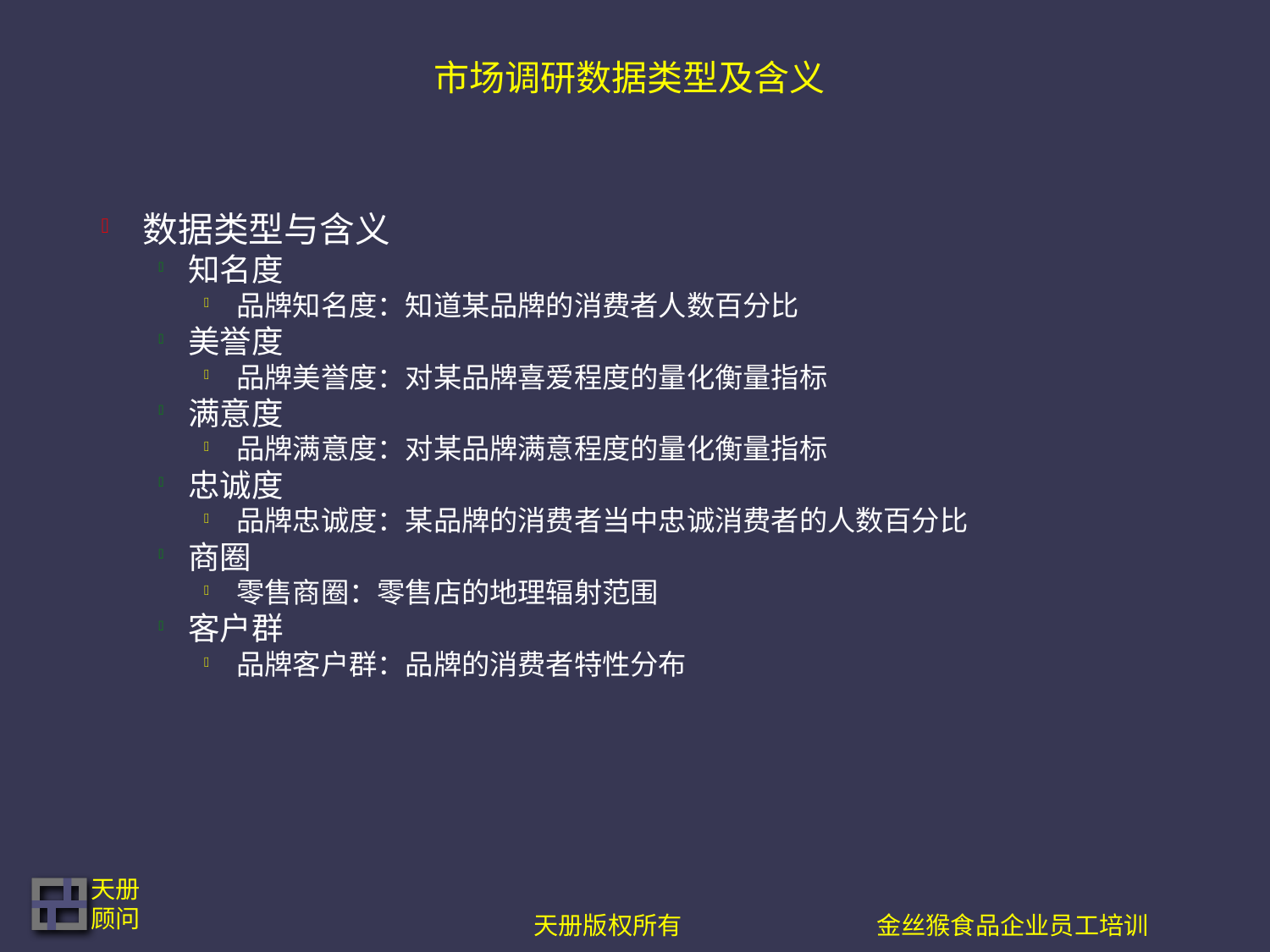

# 市场调研数据类型及含义
数据类型与含义
知名度
品牌知名度：知道某品牌的消费者人数百分比
美誉度
品牌美誉度：对某品牌喜爱程度的量化衡量指标
满意度
品牌满意度：对某品牌满意程度的量化衡量指标
忠诚度
品牌忠诚度：某品牌的消费者当中忠诚消费者的人数百分比
商圈
零售商圈：零售店的地理辐射范围
客户群
品牌客户群：品牌的消费者特性分布
9